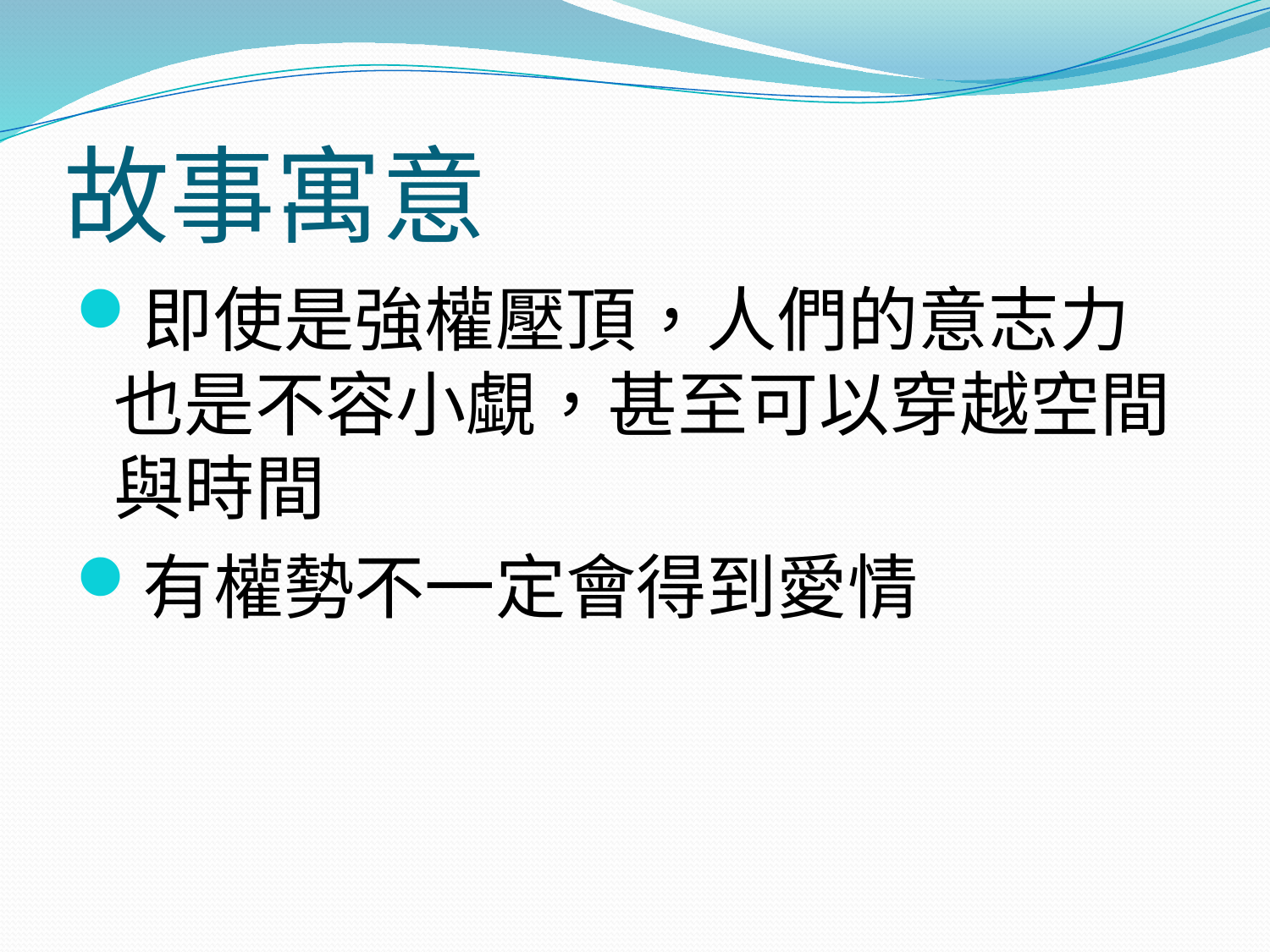

# 故事寓意
即使是強權壓頂，人們的意志力也是不容小覷，甚至可以穿越空間與時間
有權勢不一定會得到愛情